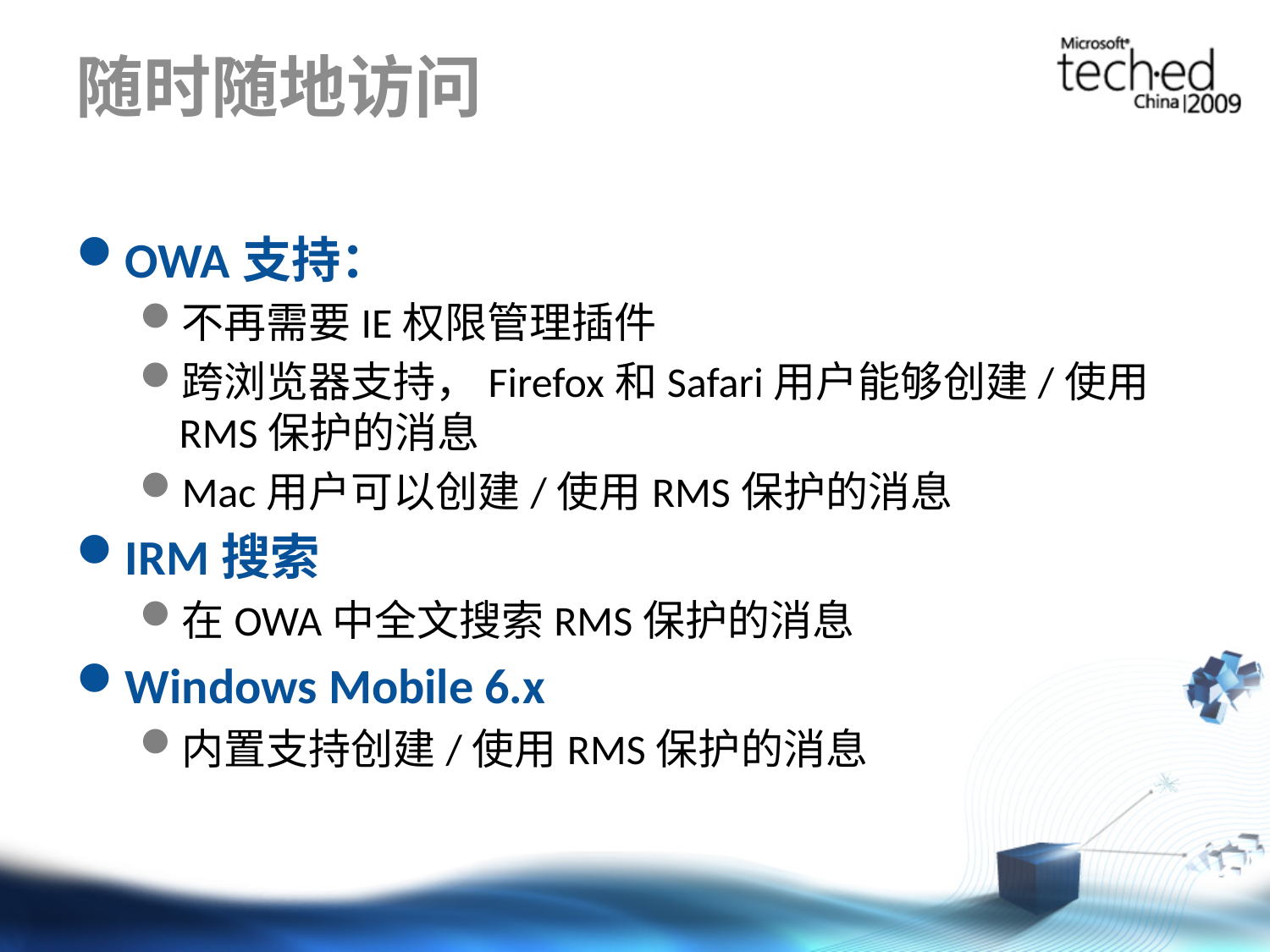

# 随时随地访问
OWA支持：
不再需要IE权限管理插件
跨浏览器支持，Firefox和Safari用户能够创建/使用RMS保护的消息
Mac用户可以创建/使用RMS保护的消息
IRM搜索
在OWA中全文搜索RMS保护的消息
Windows Mobile 6.x
内置支持创建/使用RMS保护的消息